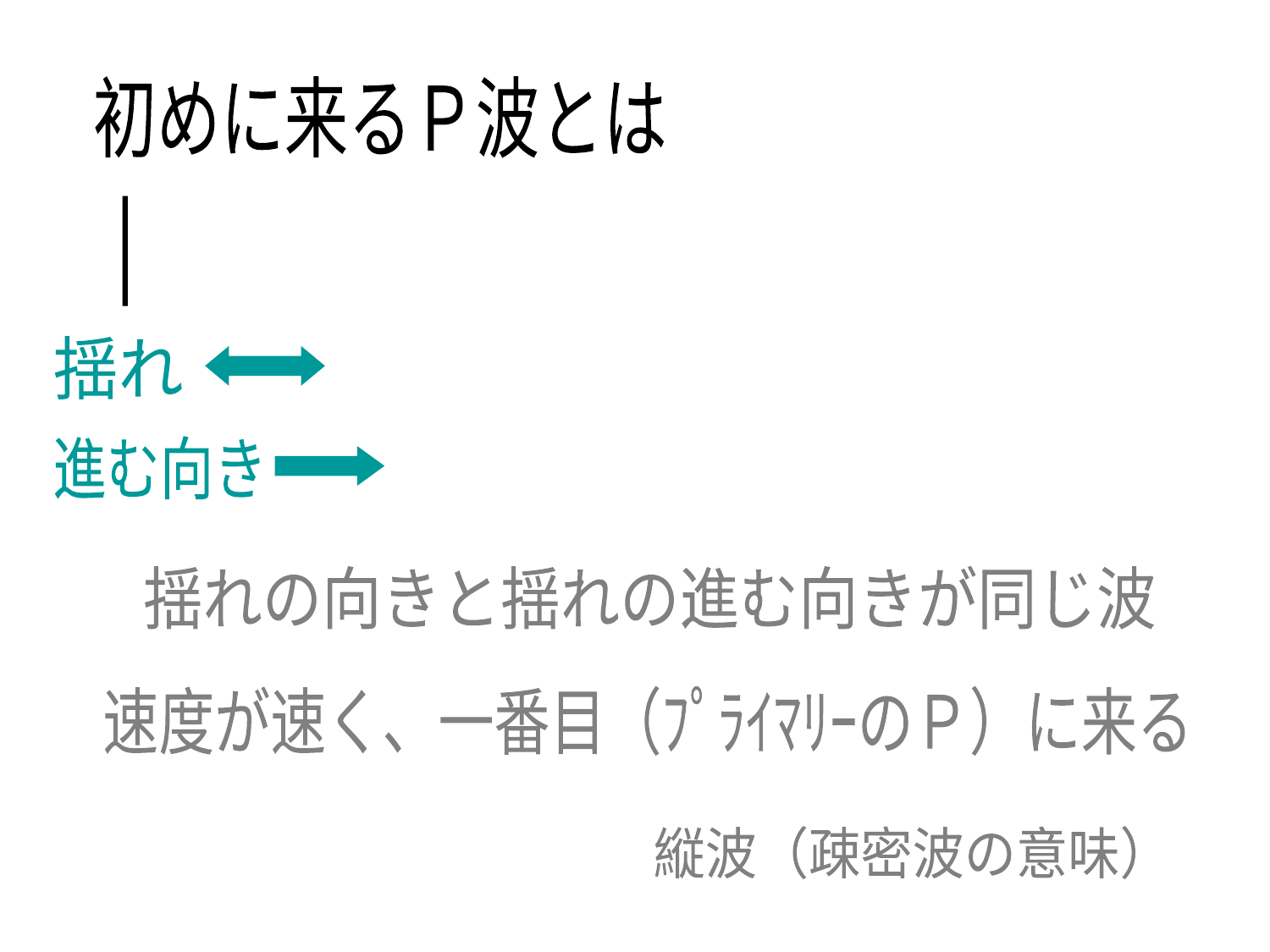

初めに来るＰ波とは

揺れ

進む向き

揺れの向きと揺れの進む向きが同じ波
速度が速く、一番目（ﾌﾟﾗｲﾏﾘｰのＰ）に来る
縦波（疎密波の意味）